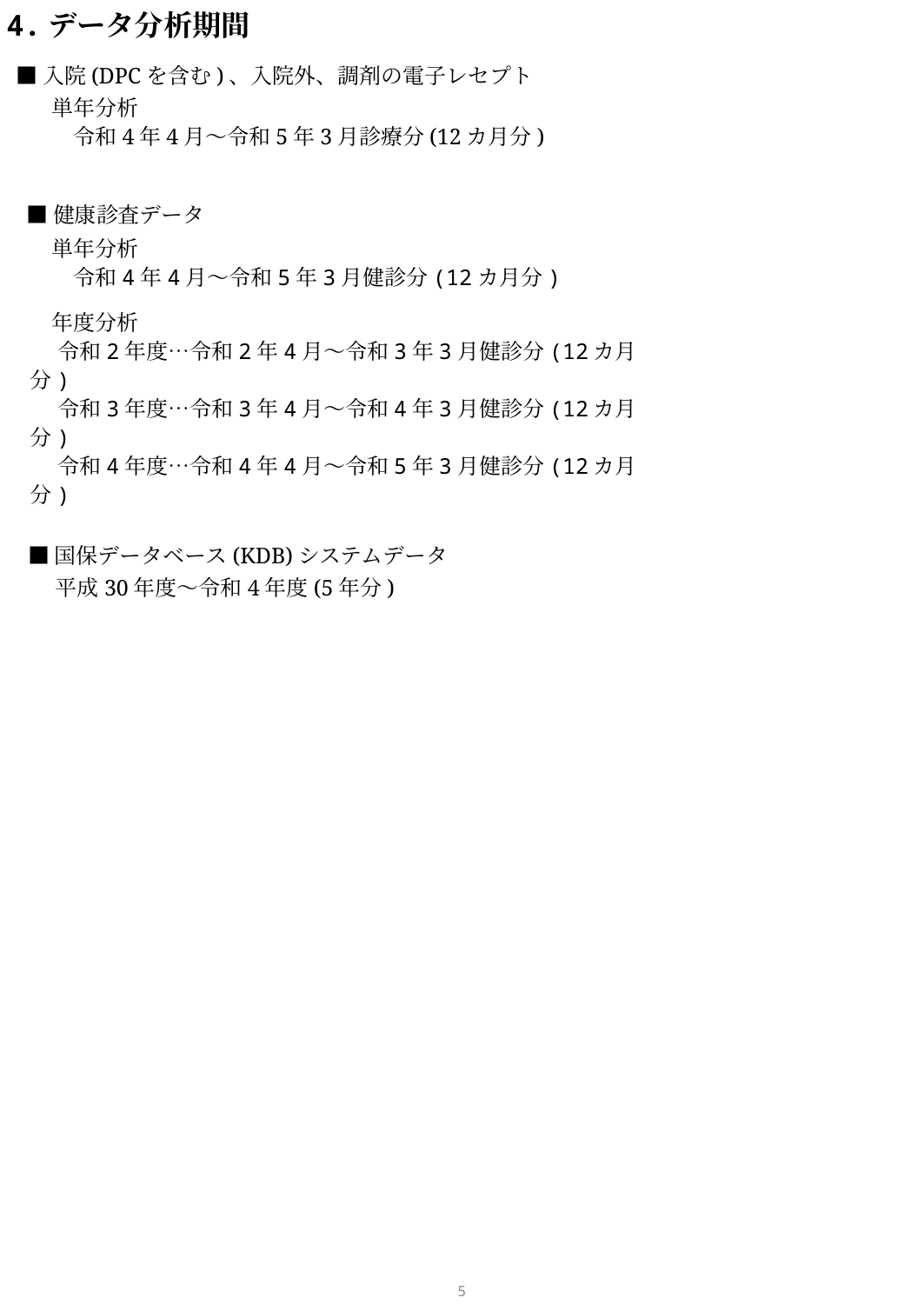

4.データ分析期間
■入院(DPCを含む)、入院外、調剤の電子レセプト
　単年分析
　　令和4年4月～令和5年3月診療分(12カ月分)
■健康診査データ
　単年分析
　　令和4年4月～令和5年3月健診分(12カ月分)
　年度分析
    令和2年度…令和2年4月～令和3年3月健診分(12カ月分)
    令和3年度…令和3年4月～令和4年3月健診分(12カ月分)
    令和4年度…令和4年4月～令和5年3月健診分(12カ月分)

■国保データベース(KDB)システムデータ
    平成30年度～令和4年度(5年分)

5